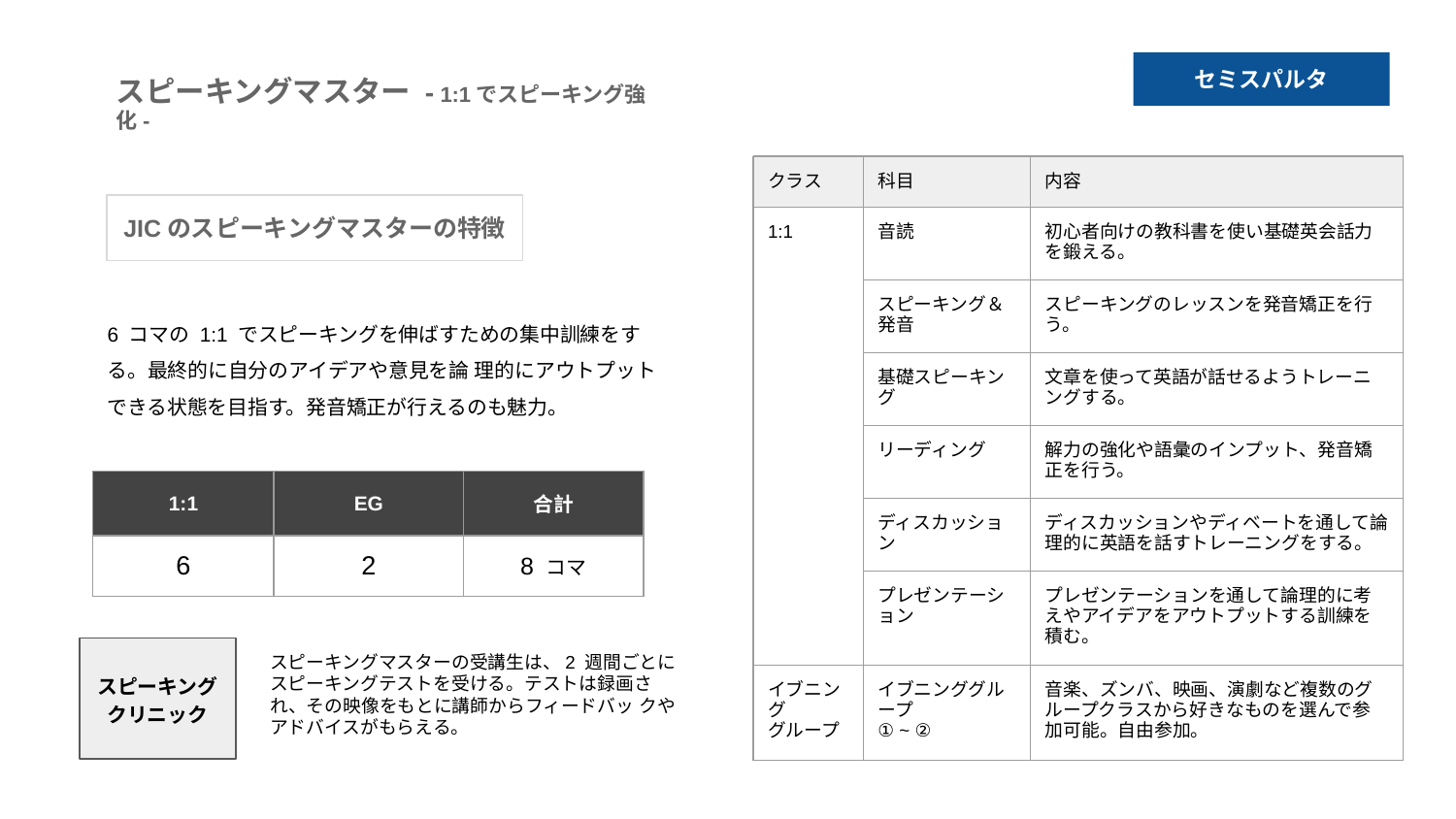

スピーキングマスター - 1:1でスピーキング強化-
セミスパルタ
| クラス | 科目 | 内容 |
| --- | --- | --- |
| 1:1 | 音読 | 初心者向けの教科書を使い基礎英会話力を鍛える。 |
|  | スピーキング＆発音 | スピーキングのレッスンを発音矯正を行う。 |
|  | 基礎スピーキング | 文章を使って英語が話せるようトレーニングする。 |
|  | リーディング | 解力の強化や語彙のインプット、発音矯正を行う。 |
|  | ディスカッション | ディスカッションやディベートを通して論理的に英語を話すトレーニングをする。 |
|  | プレゼンテーション | プレゼンテーションを通して論理的に考えやアイデアをアウトプットする訓練を積む。 |
| イブニング グループ | イブニンググループ ① ~ ② | 音楽、ズンバ、映画、演劇など複数のグループクラスから好きなものを選んで参加可能。自由参加。 |
JICのスピーキングマスターの特徴
6 コマの 1:1 でスピーキングを伸ばすための集中訓練をする。最終的に自分のアイデアや意見を論 理的にアウトプットできる状態を目指す。発音矯正が行えるのも魅力。
| 1:1 | EG | 合計 |
| --- | --- | --- |
| 6 | 2 | 8 コマ |
スピーキングマスターの受講生は、2 週間ごとにスピーキングテストを受ける。テストは録画され、その映像をもとに講師からフィードバッ クやアドバイスがもらえる。
スピーキング
クリニック